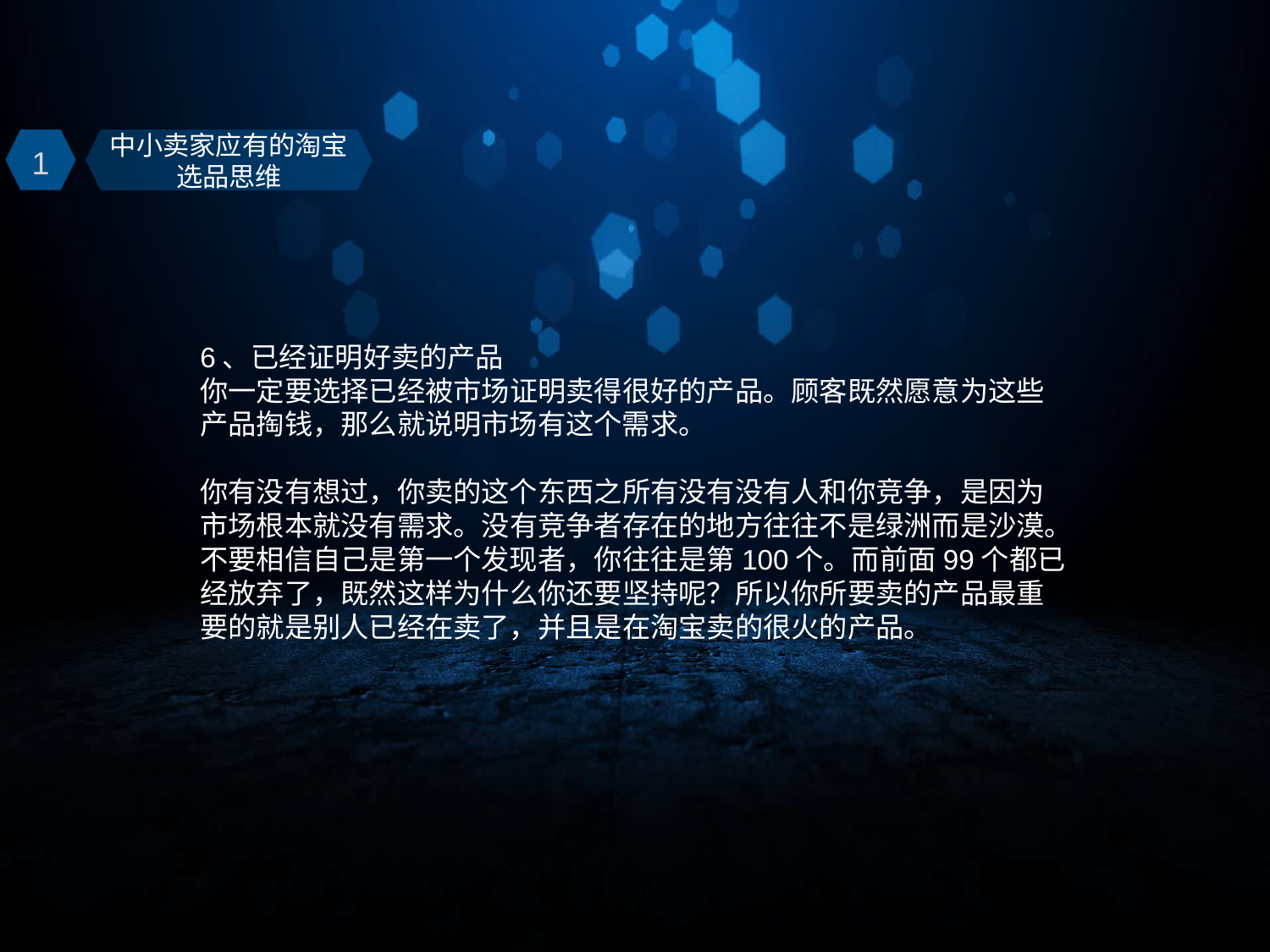

中小卖家应有的淘宝选品思维

1

6、已经证明好卖的产品
你一定要选择已经被市场证明卖得很好的产品。顾客既然愿意为这些产品掏钱，那么就说明市场有这个需求。

你有没有想过，你卖的这个东西之所有没有没有人和你竞争，是因为市场根本就没有需求。没有竞争者存在的地方往往不是绿洲而是沙漠。不要相信自己是第一个发现者，你往往是第100个。而前面99个都已经放弃了，既然这样为什么你还要坚持呢？所以你所要卖的产品最重要的就是别人已经在卖了，并且是在淘宝卖的很火的产品。